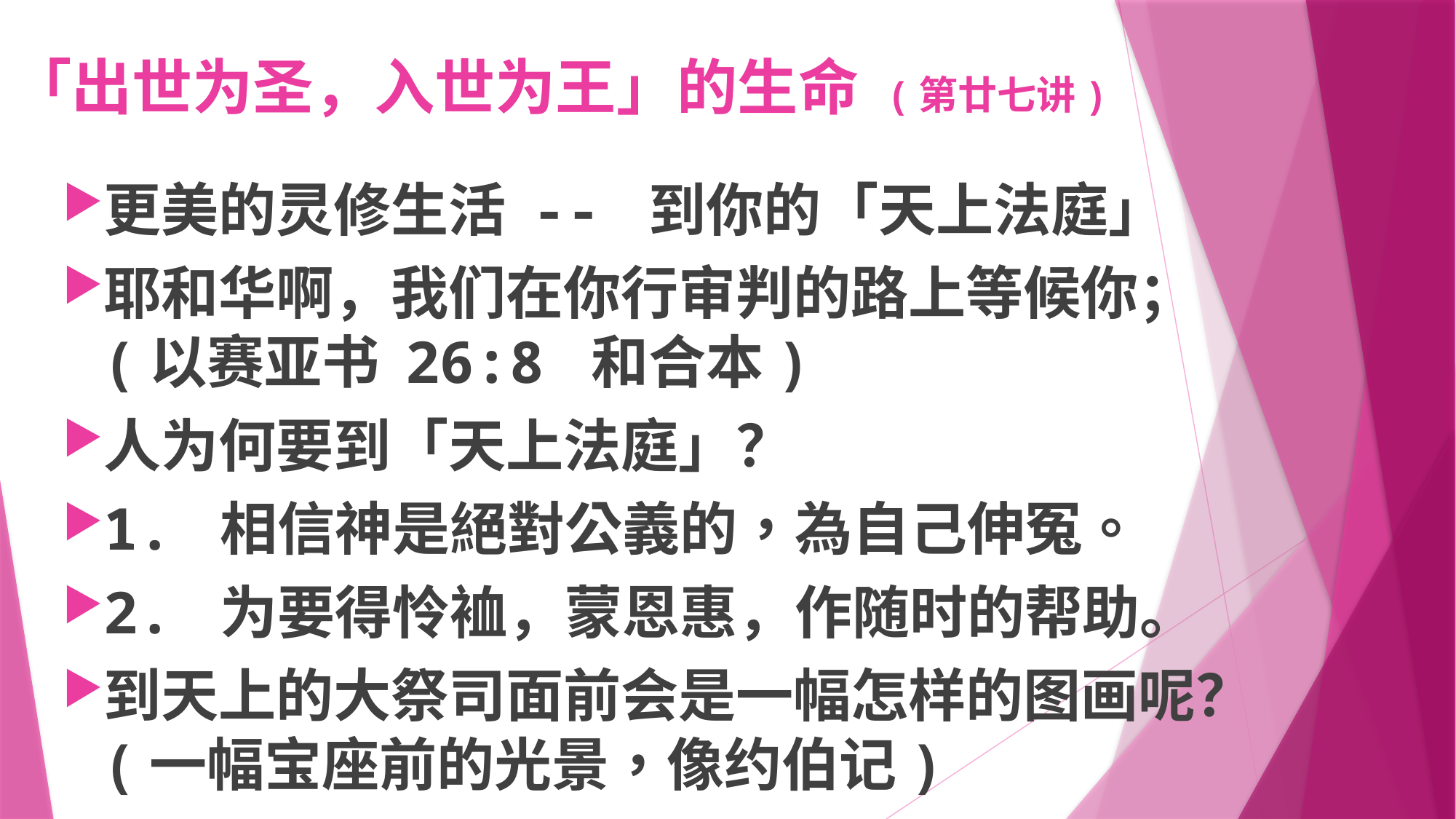

# 「出世为圣，入世为王」的生命 (第廿七讲)
更美的灵修生活 -- 到你的「天上法庭」
耶和华啊，我们在你行审判的路上等候你；(以赛亚书 26:8 和合本)
人为何要到「天上法庭」？
1. 相信神是絕對公義的，為自己伸冤。
2. 为要得怜裇，蒙恩惠，作随时的帮助。
到天上的大祭司面前会是一幅怎样的图画呢？(一幅宝座前的光景，像约伯记)